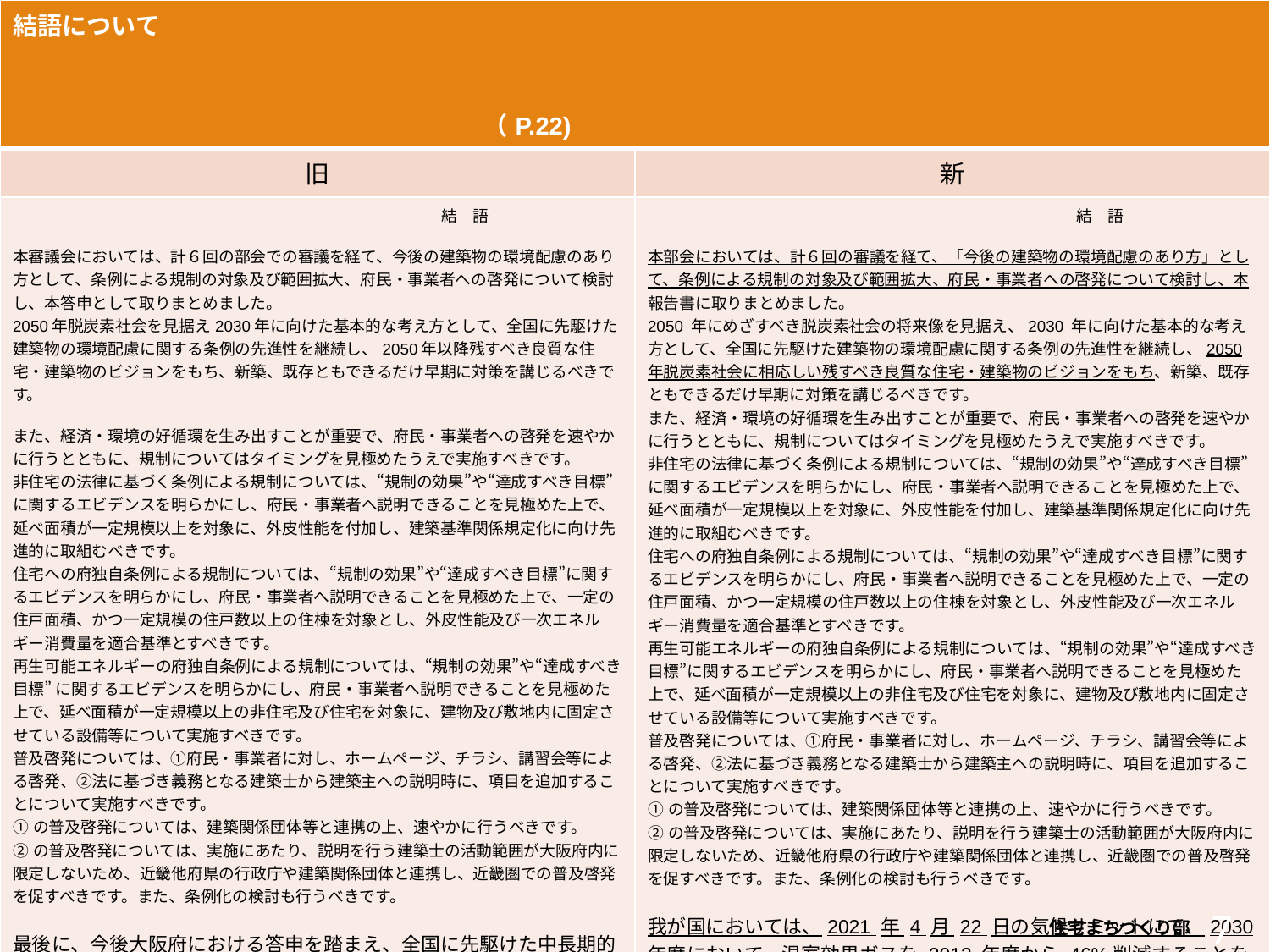

| 結語について 　　　　　　　　　　　　　　　　　　　　　　　　　　　　　　　　　　　　　　　　　　　　　　　　　　　　　　　　　　　　　　　　　　　　　（P.22) |  |
| --- | --- |
| 旧 | 新 |
| 結　語 本審議会においては、計６回の部会での審議を経て、今後の建築物の環境配慮のあり方として、条例による規制の対象及び範囲拡大、府民・事業者への啓発について検討し、本答申として取りまとめました。 2050年脱炭素社会を見据え2030年に向けた基本的な考え方として、全国に先駆けた建築物の環境配慮に関する条例の先進性を継続し、2050年以降残すべき良質な住宅・建築物のビジョンをもち、新築、既存ともできるだけ早期に対策を講じるべきです。 また、経済・環境の好循環を生み出すことが重要で、府民・事業者への啓発を速やかに行うとともに、規制についてはタイミングを見極めたうえで実施すべきです。 非住宅の法律に基づく条例による規制については、“規制の効果”や“達成すべき目標”に関するエビデンスを明らかにし、府民・事業者へ説明できることを見極めた上で、延べ面積が一定規模以上を対象に、外皮性能を付加し、建築基準関係規定化に向け先進的に取組むべきです。 住宅への府独自条例による規制については、“規制の効果”や“達成すべき目標”に関するエビデンスを明らかにし、府民・事業者へ説明できることを見極めた上で、一定の住戸面積、かつ一定規模の住戸数以上の住棟を対象とし、外皮性能及び一次エネルギー消費量を適合基準とすべきです。 再生可能エネルギーの府独自条例による規制については、“規制の効果”や“達成すべき目標” に関するエビデンスを明らかにし、府民・事業者へ説明できることを見極めた上で、延べ面積が一定規模以上の非住宅及び住宅を対象に、建物及び敷地内に固定させている設備等について実施すべきです。 普及啓発については、①府民・事業者に対し、ホームページ、チラシ、講習会等による啓発、②法に基づき義務となる建築士から建築主への説明時に、項目を追加することについて実施すべきです。 ①の普及啓発については、建築関係団体等と連携の上、速やかに行うべきです。 ②の普及啓発については、実施にあたり、説明を行う建築士の活動範囲が大阪府内に限定しないため、近畿他府県の行政庁や建築関係団体と連携し、近畿圏での普及啓発を促すべきです。また、条例化の検討も行うべきです。 最後に、今後大阪府における答申を踏まえ、全国に先駆けた中長期的視点に立った建築物の環境配慮にかかる施策の一層の推進に取り組まれることを期待します。 | 結　語 本部会においては、計６回の審議を経て、「今後の建築物の環境配慮のあり方」として、条例による規制の対象及び範囲拡大、府民・事業者への啓発について検討し、本報告書に取りまとめました。 2050 年にめざすべき脱炭素社会の将来像を見据え、2030 年に向けた基本的な考え方として、全国に先駆けた建築物の環境配慮に関する条例の先進性を継続し、2050 年脱炭素社会に相応しい残すべき良質な住宅・建築物のビジョンをもち、新築、既存ともできるだけ早期に対策を講じるべきです。 また、経済・環境の好循環を生み出すことが重要で、府民・事業者への啓発を速やかに行うとともに、規制についてはタイミングを見極めたうえで実施すべきです。 非住宅の法律に基づく条例による規制については、“規制の効果”や“達成すべき目標”に関するエビデンスを明らかにし、府民・事業者へ説明できることを見極めた上で、延べ面積が一定規模以上を対象に、外皮性能を付加し、建築基準関係規定化に向け先進的に取組むべきです。 住宅への府独自条例による規制については、“規制の効果”や“達成すべき目標”に関するエビデンスを明らかにし、府民・事業者へ説明できることを見極めた上で、一定の住戸面積、かつ一定規模の住戸数以上の住棟を対象とし、外皮性能及び一次エネルギー消費量を適合基準とすべきです。 再生可能エネルギーの府独自条例による規制については、“規制の効果”や“達成すべき目標”に関するエビデンスを明らかにし、府民・事業者へ説明できることを見極めた上で、延べ面積が一定規模以上の非住宅及び住宅を対象に、建物及び敷地内に固定させている設備等について実施すべきです。 普及啓発については、①府民・事業者に対し、ホームページ、チラシ、講習会等による啓発、②法に基づき義務となる建築士から建築主への説明時に、項目を追加することについて実施すべきです。 ①の普及啓発については、建築関係団体等と連携の上、速やかに行うべきです。 ②の普及啓発については、実施にあたり、説明を行う建築士の活動範囲が大阪府内に限定しないため、近畿他府県の行政庁や建築関係団体と連携し、近畿圏での普及啓発を促すべきです。また、条例化の検討も行うべきです。 我が国においては、2021 年 4 月 22 日の気候サミットにて、2030 年度において、温室効果ガスを 2013 年度から 46%削減することを目指す、と表明しました。本報告書は、国の温暖化対策に関する情勢の変化が顕著な中、エビデンスの検討段階に取りまとめられたものであり、達成すべき目標や、規制の内容とその効果については、エビデンスが明らかにされた時点で最適となるよう期待します。 また、本報告書をふまえ、全国に先駆けた中長期的視点に立った建築物の環境配慮にかかる施策の一層の推進に取り組まれることを期待します |
7
住宅まちづくり部